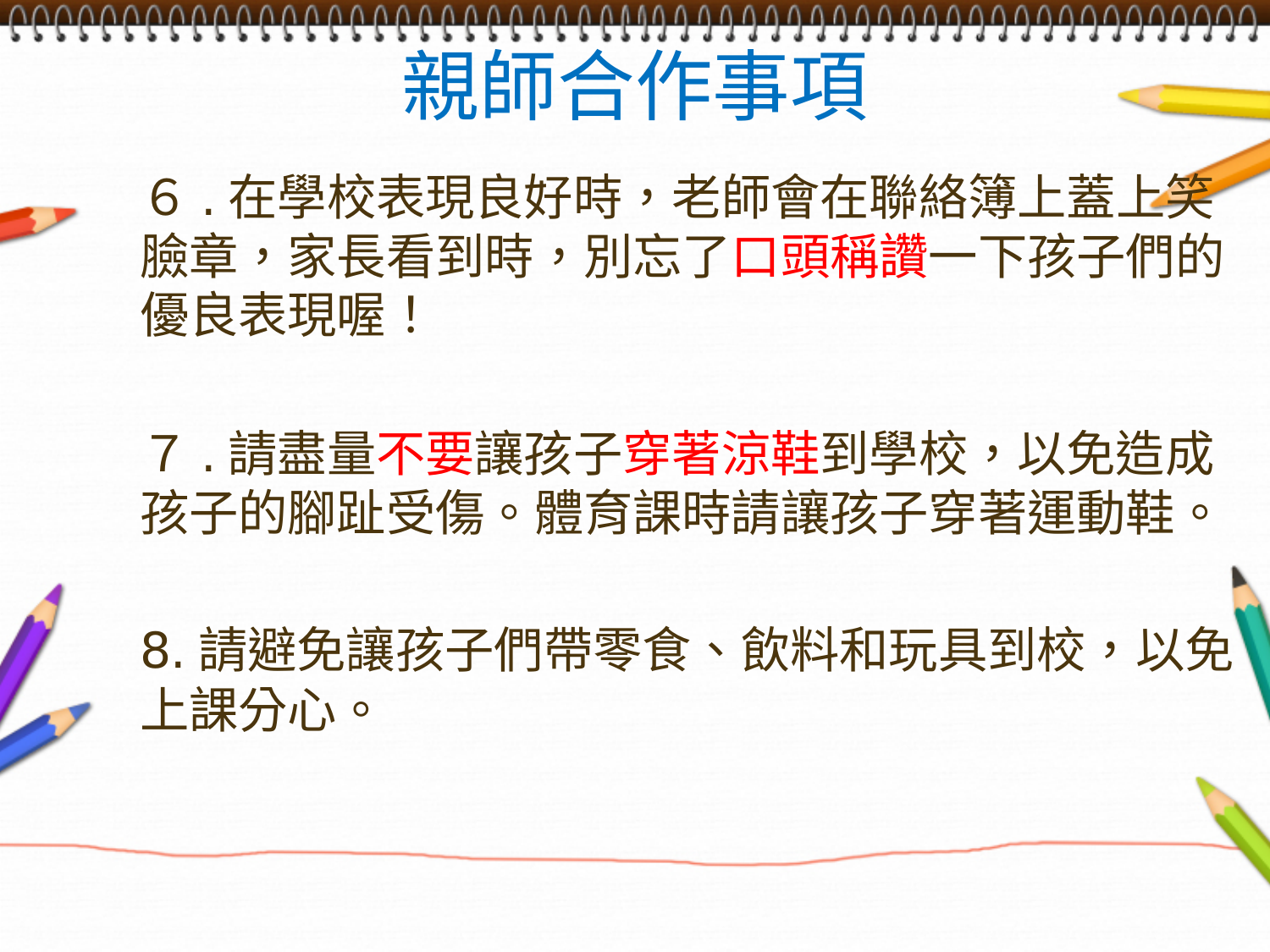

親師合作事項
６.在學校表現良好時，老師會在聯絡簿上蓋上笑臉章，家長看到時，別忘了口頭稱讚一下孩子們的優良表現喔！

７.請盡量不要讓孩子穿著涼鞋到學校，以免造成孩子的腳趾受傷。體育課時請讓孩子穿著運動鞋。

8.請避免讓孩子們帶零食、飲料和玩具到校，以免上課分心。